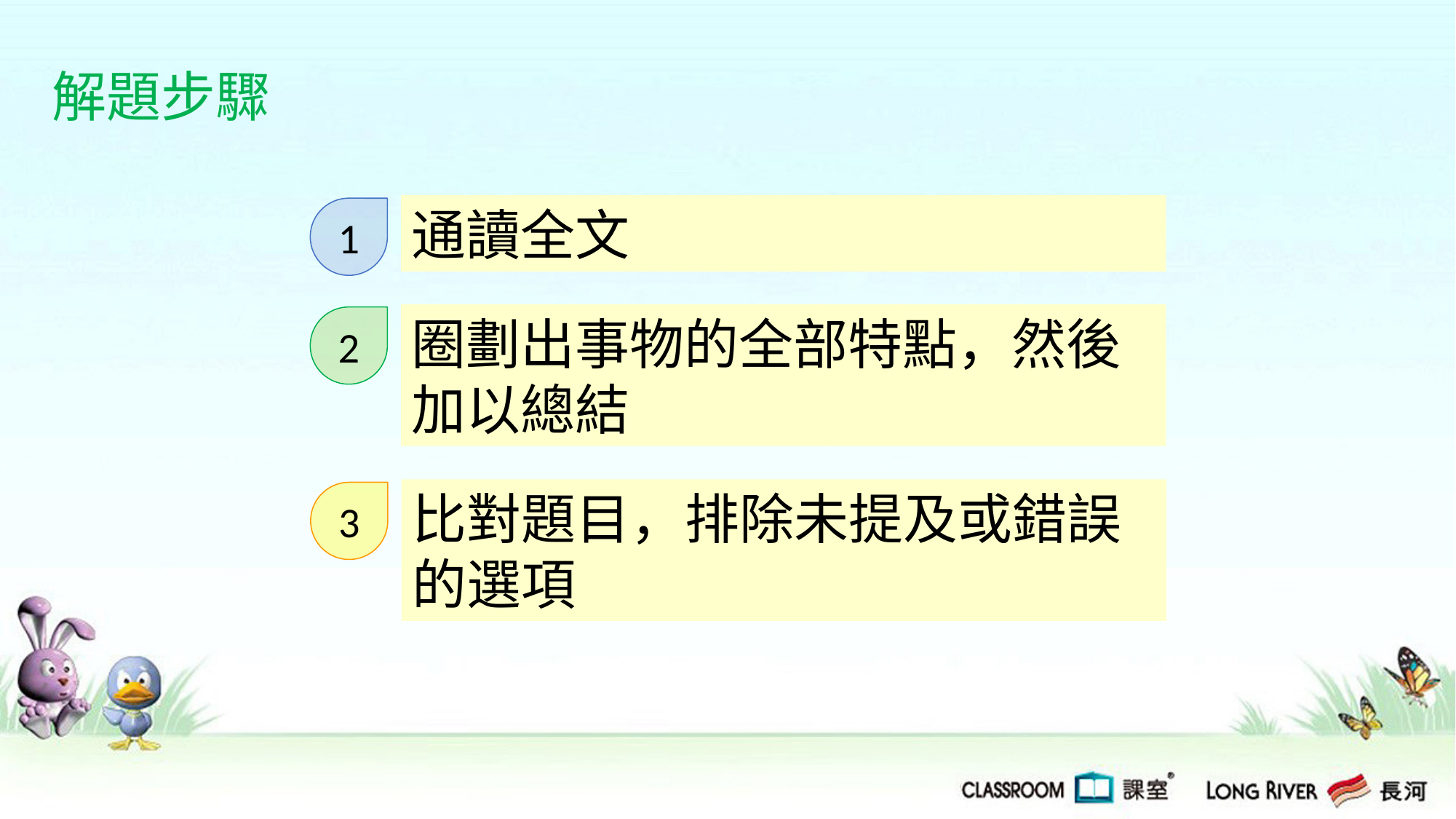

解題步驟
通讀全文
1
圈劃出事物的全部特點，然後加以總結
2
比對題目，排除未提及或錯誤的選項
3